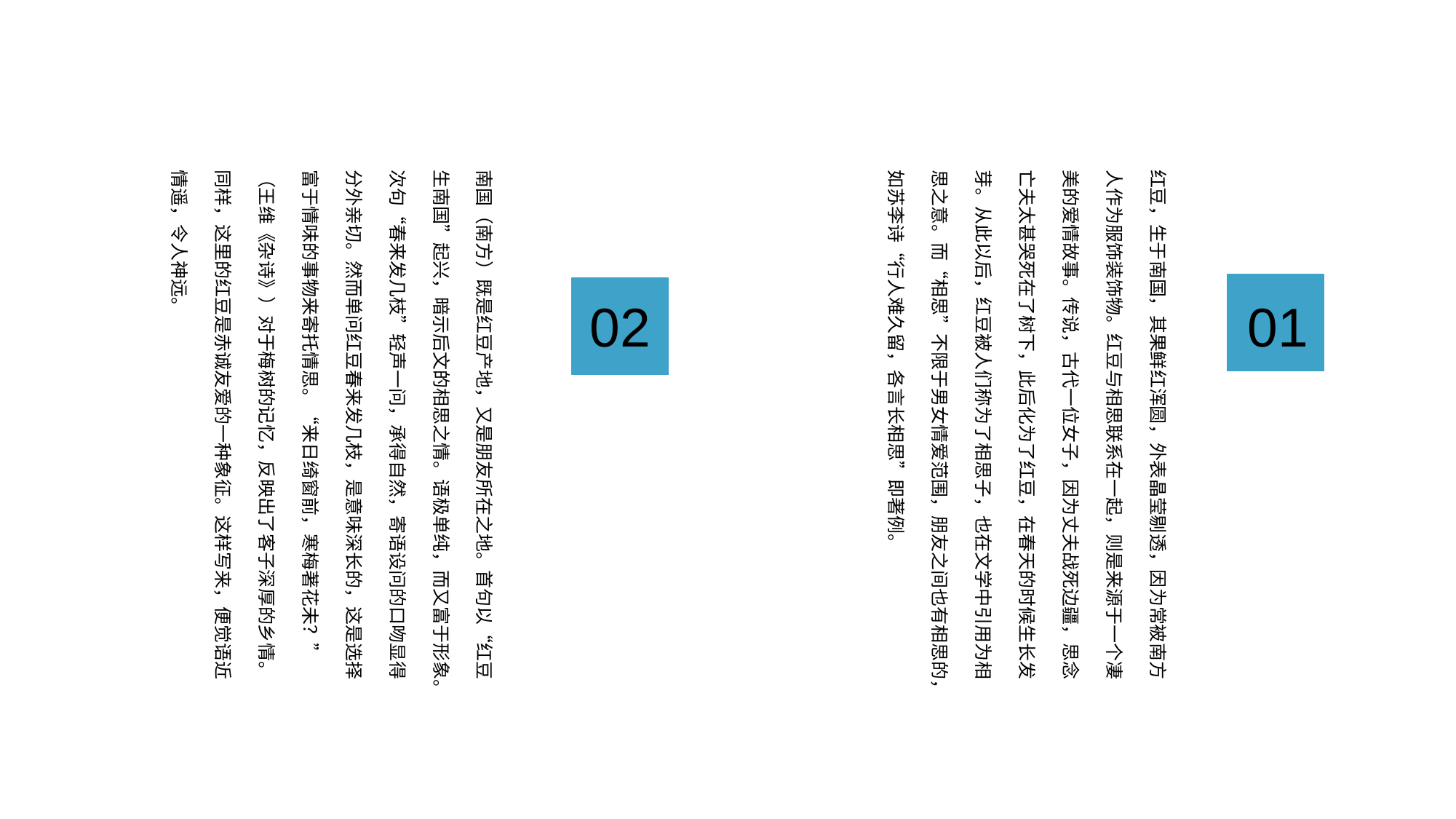

南国（南方）既是红豆产地，又是朋友所在之地。首句以“红豆生南国”起兴，暗示后文的相思之情。语极单纯，而又富于形象。次句“春来发几枝”轻声一问，承得自然，寄语设问的口吻显得分外亲切。然而单问红豆春来发几枝，是意味深长的，这是选择富于情味的事物来寄托情思。“来日绮窗前，寒梅著花未？”（王维《杂诗》）对于梅树的记忆，反映出了客子深厚的乡情。同样，这里的红豆是赤诚友爱的一种象征。这样写来，便觉语近情遥，令人神远。
红豆，生于南国，其果鲜红浑圆，外表晶莹剔透，因为常被南方人作为服饰装饰物。红豆与相思联系在一起，则是来源于一个凄美的爱情故事。传说，古代一位女子，因为丈夫战死边疆，思念亡夫太甚哭死在了树下，此后化为了红豆，在春天的时候生长发芽。从此以后，红豆被人们称为了相思子，也在文学中引用为相思之意。而“相思”不限于男女情爱范围，朋友之间也有相思的，如苏李诗“行人难久留，各言长相思”即著例。

01
02